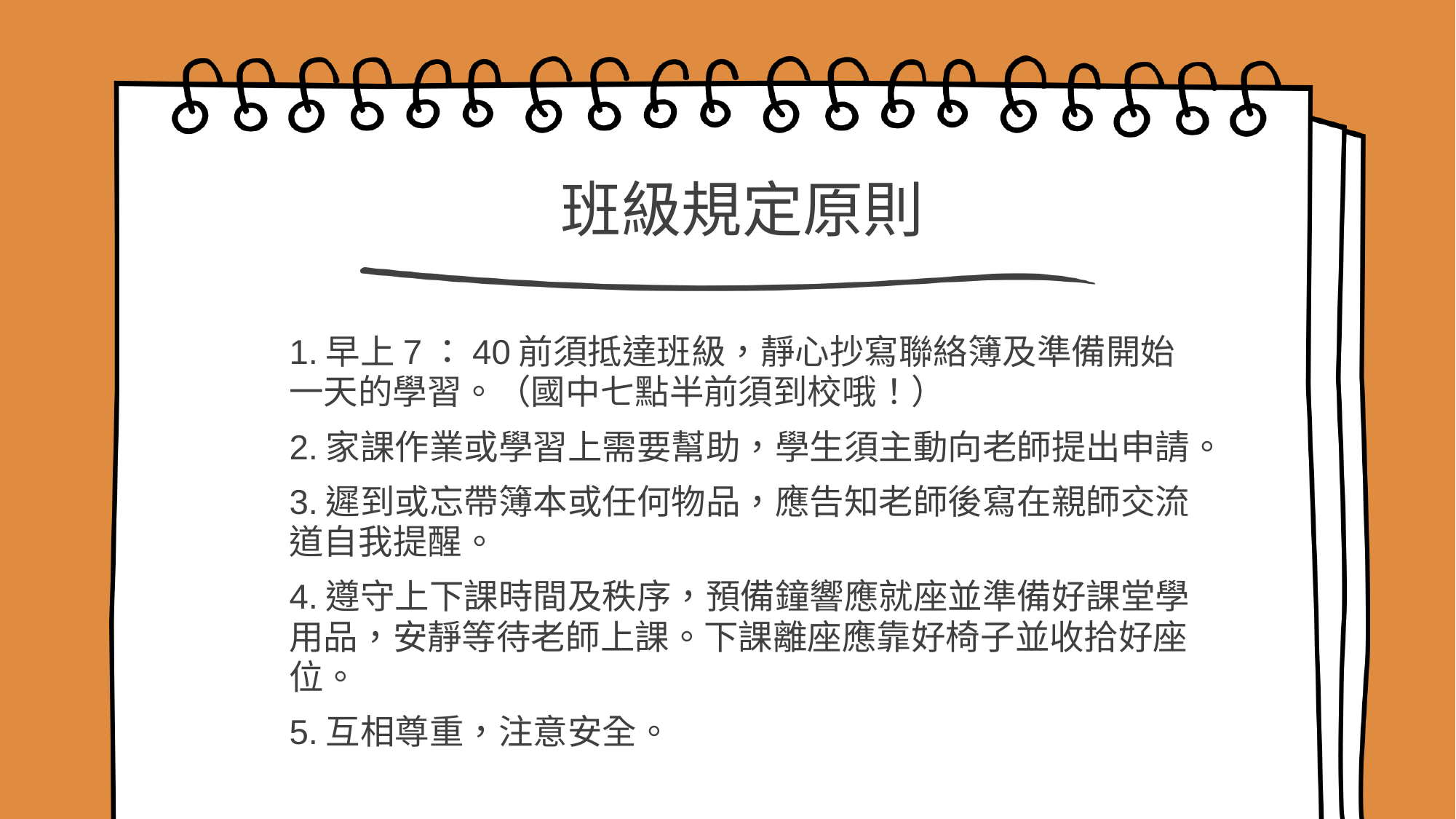

# 班級規定原則
1.早上7：40前須抵達班級，靜心抄寫聯絡簿及準備開始一天的學習。（國中七點半前須到校哦！）
2.家課作業或學習上需要幫助，學生須主動向老師提出申請。
3.遲到或忘帶簿本或任何物品，應告知老師後寫在親師交流道自我提醒。
4.遵守上下課時間及秩序，預備鐘響應就座並準備好課堂學用品，安靜等待老師上課。下課離座應靠好椅子並收拾好座位。
5.互相尊重，注意安全。